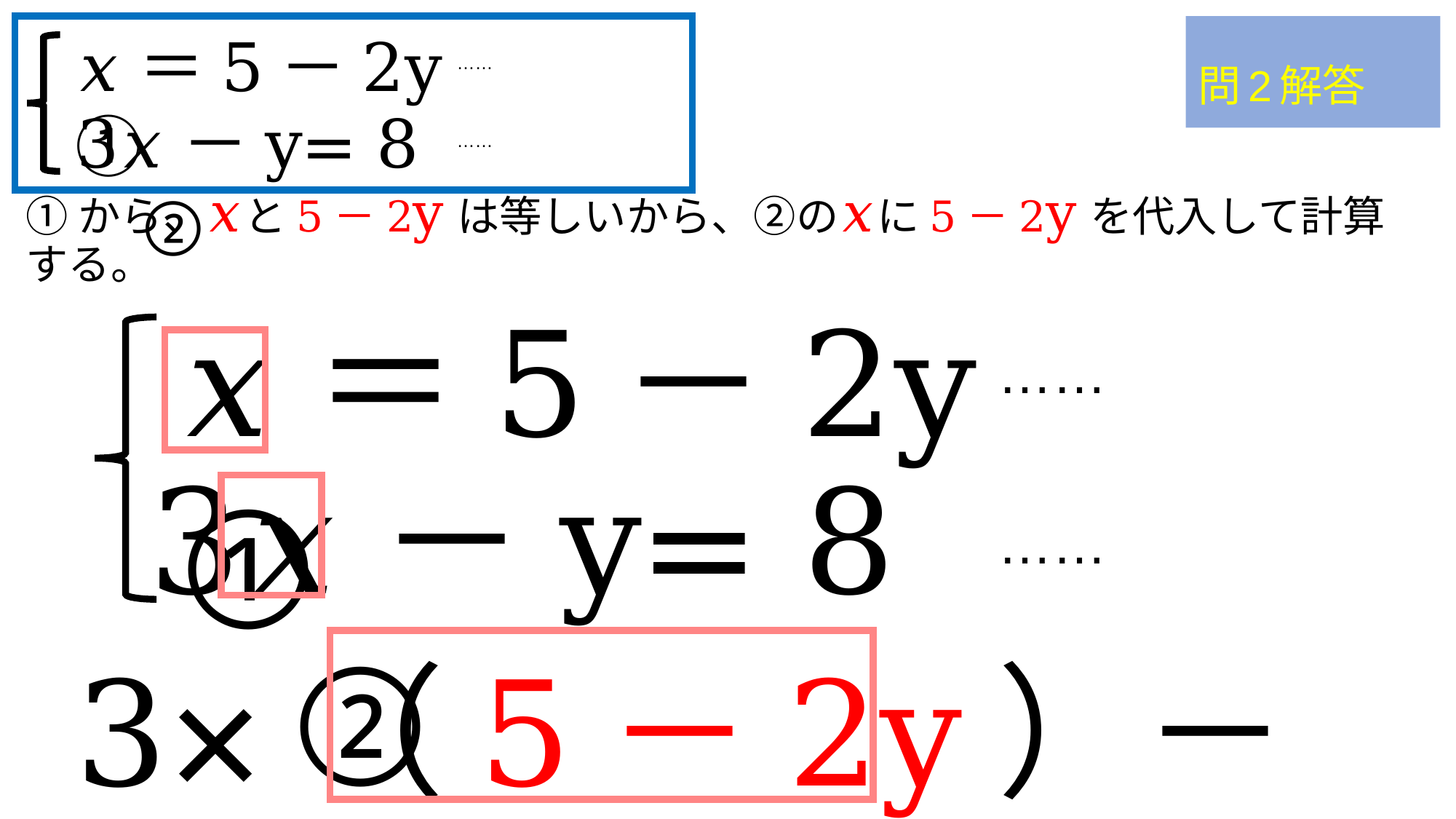

𝑥＝5－2y　 　 ①
3𝑥－y= 8           ②

……
……

問2解答
①から、𝑥と5－2yは等しいから、②の𝑥に5－2yを代入して計算する。
𝑥＝5－2y           ①
3𝑥－y= 8            ②

……
……

3×（5－2y）－y= 8